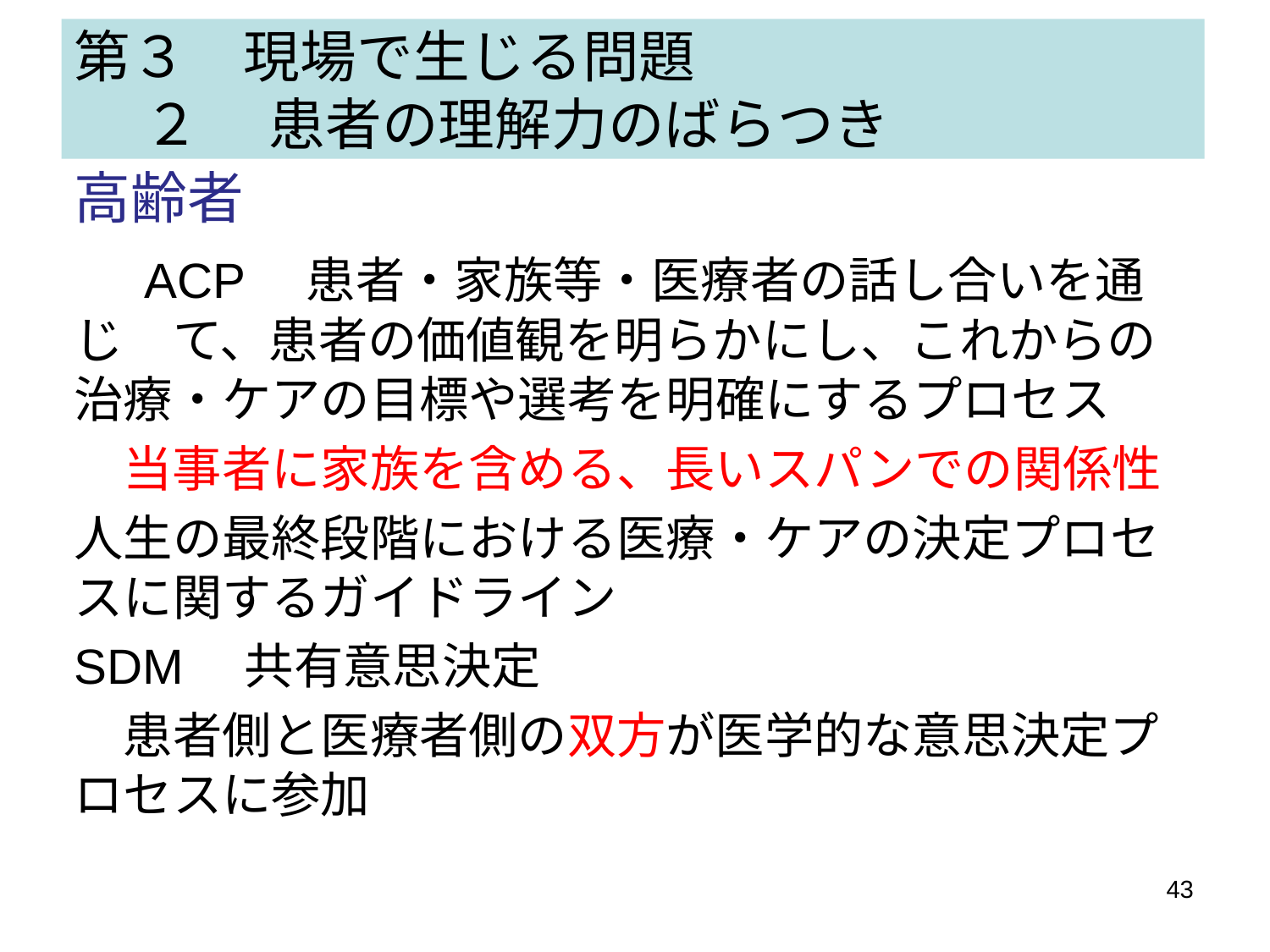

# 第３　現場で生じる問題 　 ２　 患者の理解力のばらつき
高齢者
　ACP　患者・家族等・医療者の話し合いを通じ　て、患者の価値観を明らかにし、これからの治療・ケアの目標や選考を明確にするプロセス
　当事者に家族を含める、長いスパンでの関係性
人生の最終段階における医療・ケアの決定プロセスに関するガイドライン
SDM　共有意思決定
　患者側と医療者側の双方が医学的な意思決定プロセスに参加

43